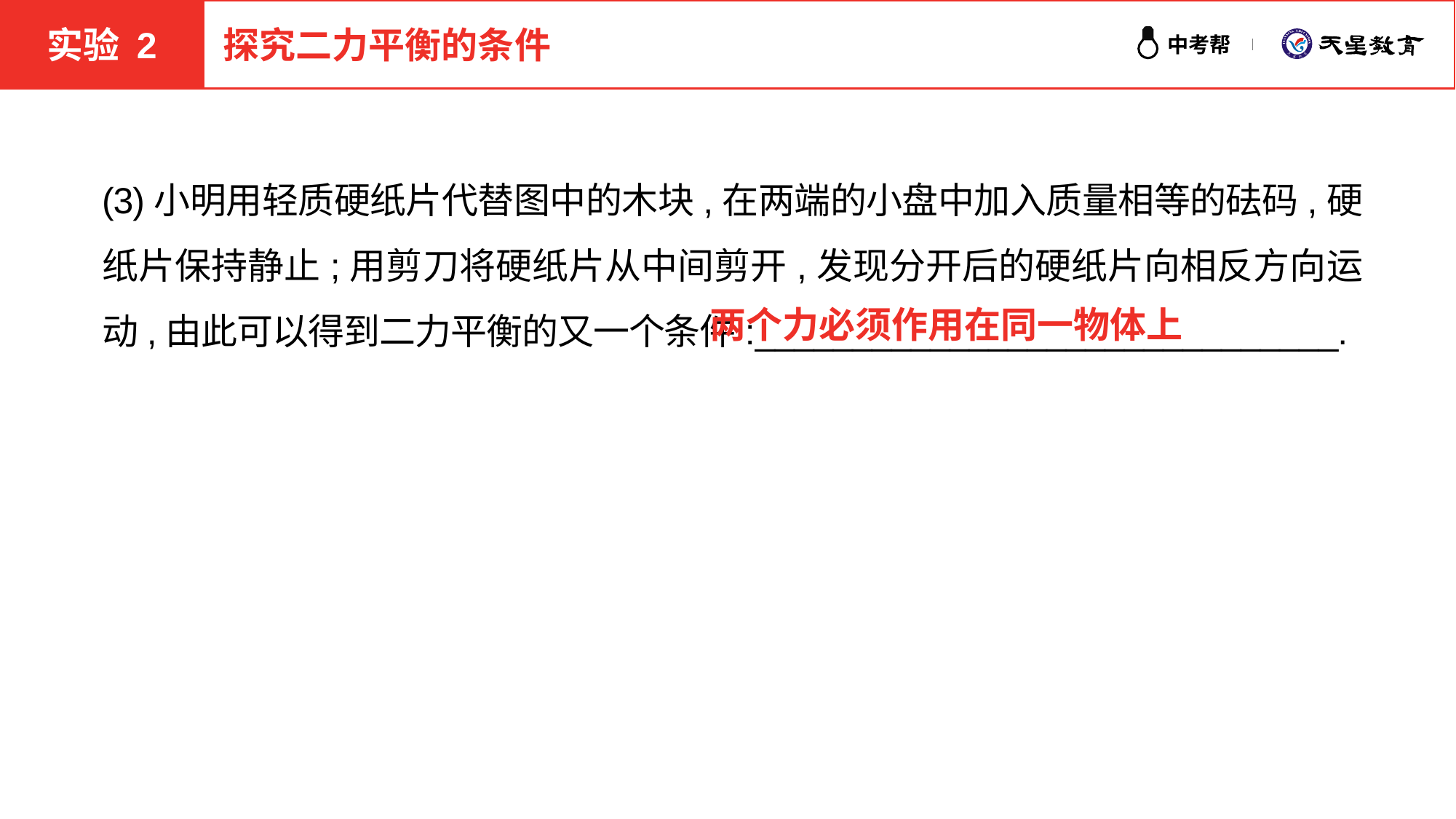

实验 2
探究二力平衡的条件
(3)小明用轻质硬纸片代替图中的木块,在两端的小盘中加入质量相等的砝码,硬纸片保持静止;用剪刀将硬纸片从中间剪开,发现分开后的硬纸片向相反方向运动,由此可以得到二力平衡的又一个条件:______________________________.
两个力必须作用在同一物体上